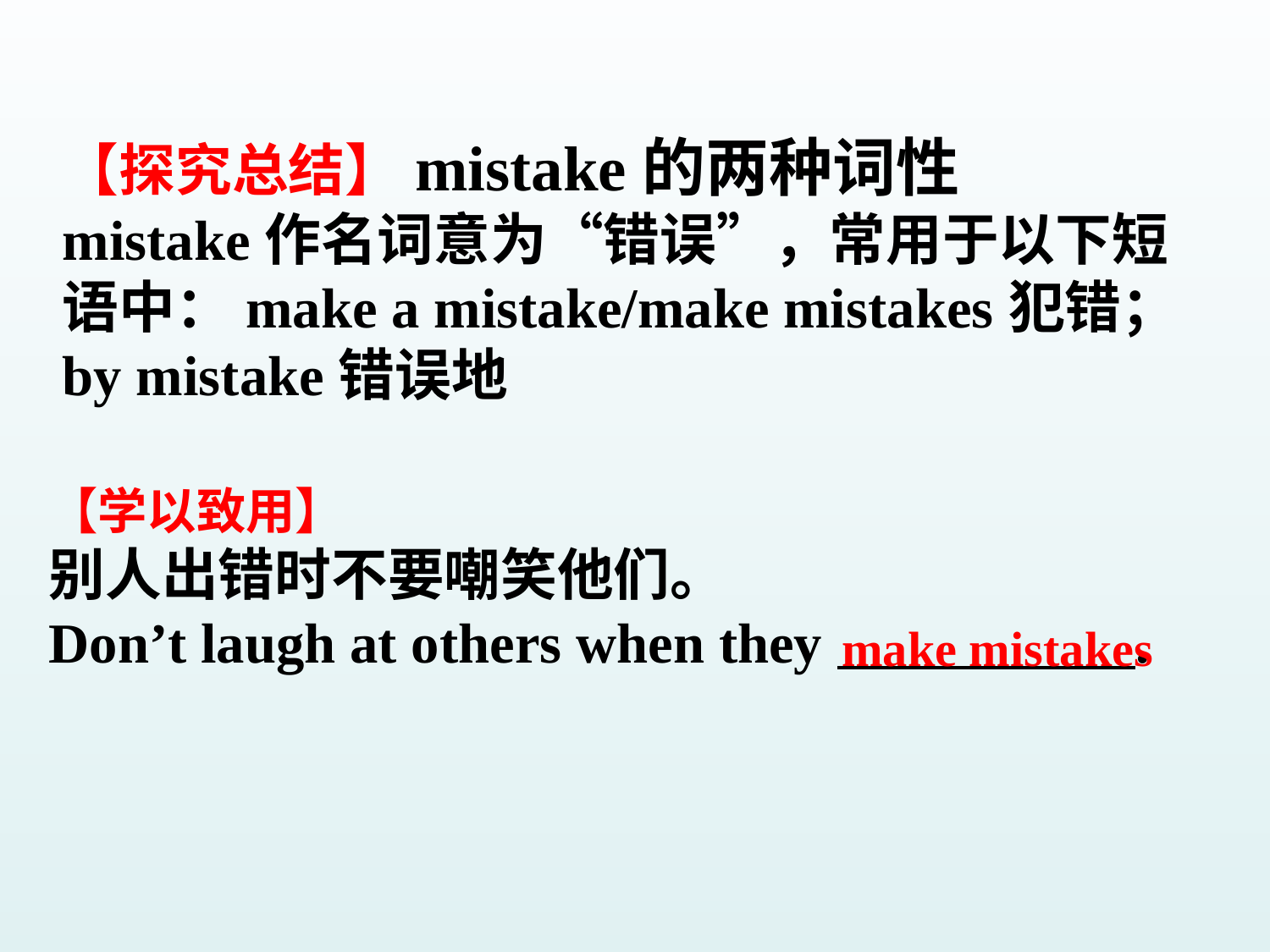

【探究总结】mistake的两种词性
mistake作名词意为“错误”，常用于以下短语中：make a mistake/make mistakes犯错；by mistake错误地
【学以致用】
别人出错时不要嘲笑他们。
Don’t laugh at others when they                      .
make mistakes